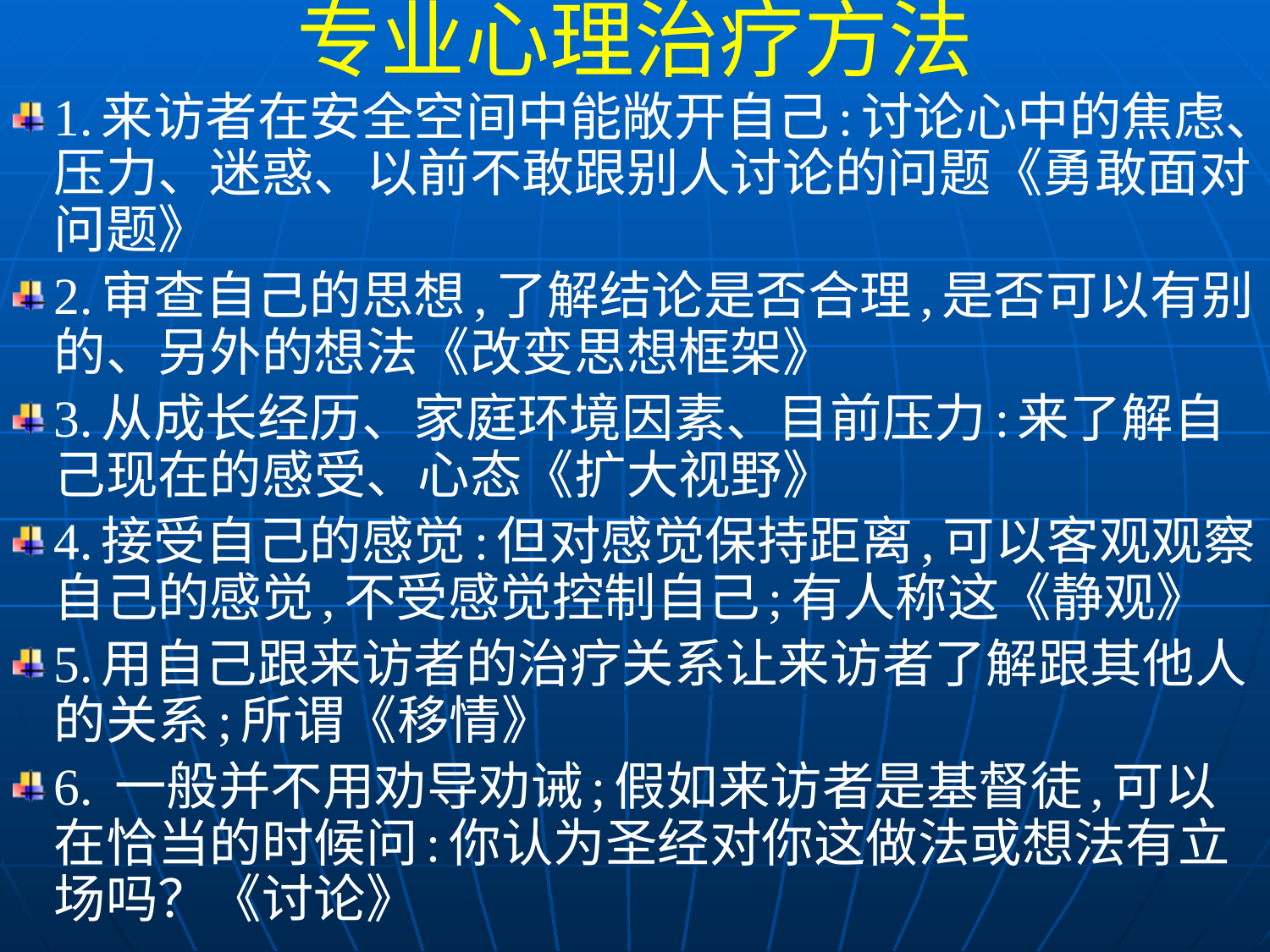

专业心理治疗方法
1.来访者在安全空间中能敞开自己:讨论心中的焦虑、压力、迷惑、以前不敢跟别人讨论的问题《勇敢面对问题》
2.审查自己的思想,了解结论是否合理,是否可以有别的、另外的想法《改变思想框架》
3.从成长经历、家庭环境因素、目前压力:来了解自己现在的感受、心态《扩大视野》
4.接受自己的感觉:但对感觉保持距离,可以客观观察自己的感觉,不受感觉控制自己;有人称这《静观》
5.用自己跟来访者的治疗关系让来访者了解跟其他人的关系;所谓《移情》
6. 一般并不用劝导劝诫;假如来访者是基督徒,可以在恰当的时候问:你认为圣经对你这做法或想法有立场吗？《讨论》